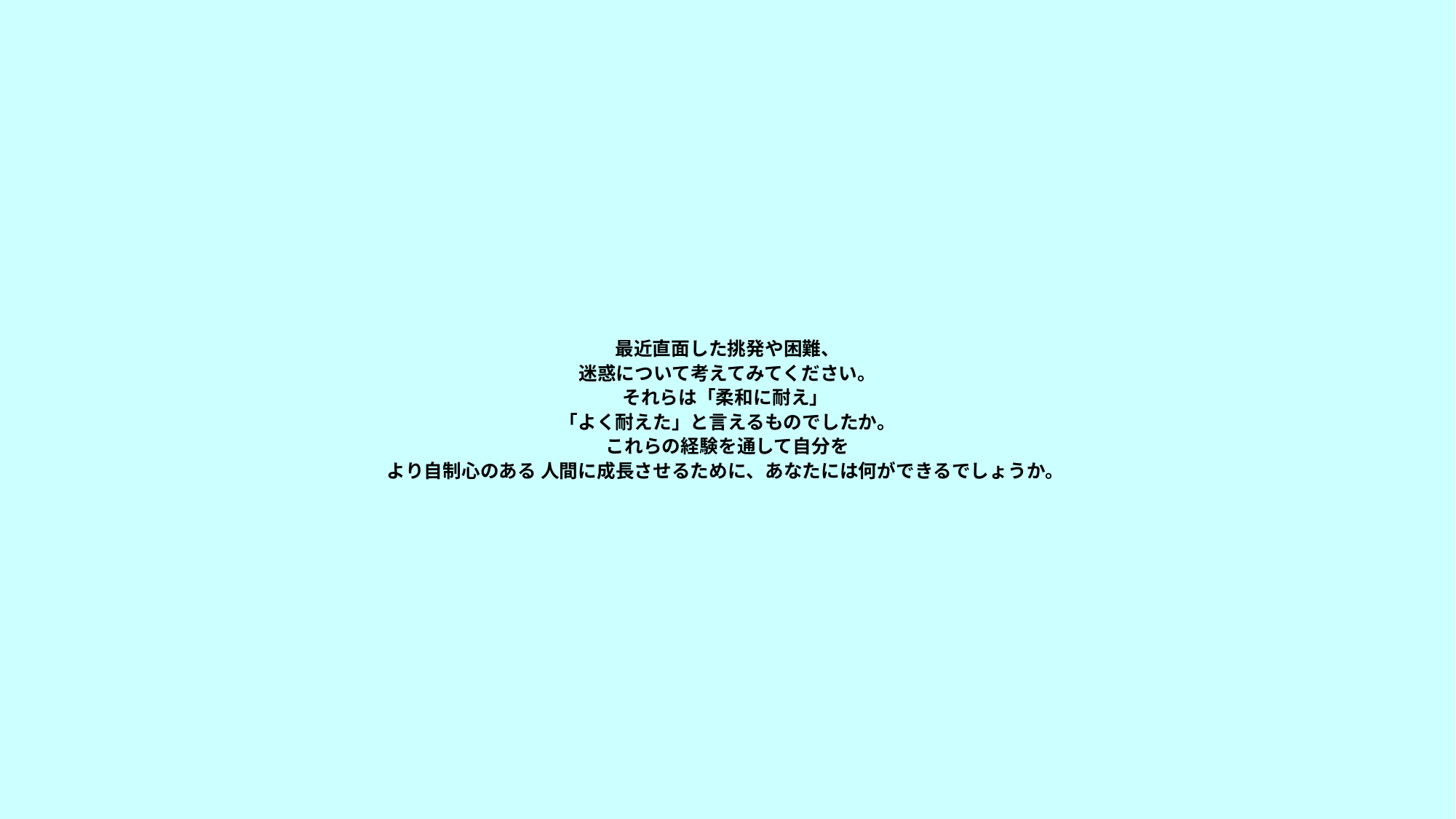

# 最近直面した挑発や困難、 迷惑について考えてみてください。 それらは「柔和に耐え」 「よく耐えた」と言えるものでしたか。 これらの経験を通して自分を より自制心のある 人間に成長させるために、あなたには何ができるでしょうか。